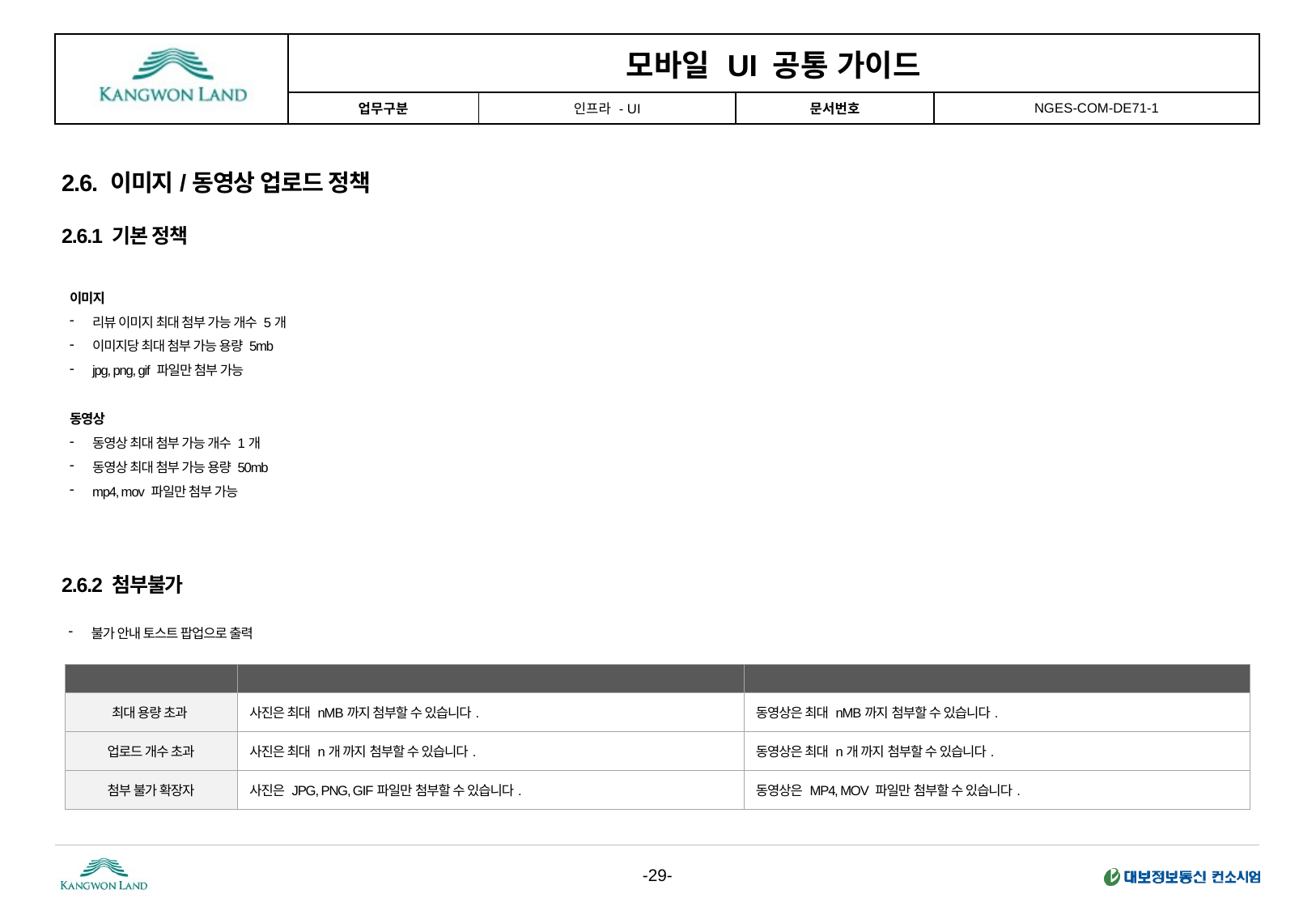

2.6. 이미지/동영상 업로드 정책
2.6.1 기본 정책
이미지
리뷰 이미지 최대 첨부 가능 개수 5개
이미지당 최대 첨부 가능 용량 5mb
jpg, png, gif 파일만 첨부 가능

동영상
동영상 최대 첨부 가능 개수 1개
동영상 최대 첨부 가능 용량 50mb
mp4, mov 파일만 첨부 가능
2.6.2 첨부불가
불가 안내 토스트 팝업으로 출력
| 구분 | 이미지 | 동영상 |
| --- | --- | --- |
| 최대 용량 초과 | 사진은 최대 nMB까지 첨부할 수 있습니다. | 동영상은 최대 nMB까지 첨부할 수 있습니다. |
| 업로드 개수 초과 | 사진은 최대 n개 까지 첨부할 수 있습니다. | 동영상은 최대 n개 까지 첨부할 수 있습니다. |
| 첨부 불가 확장자 | 사진은 JPG, PNG, GIF파일만 첨부할 수 있습니다. | 동영상은 MP4, MOV 파일만 첨부할 수 있습니다. |